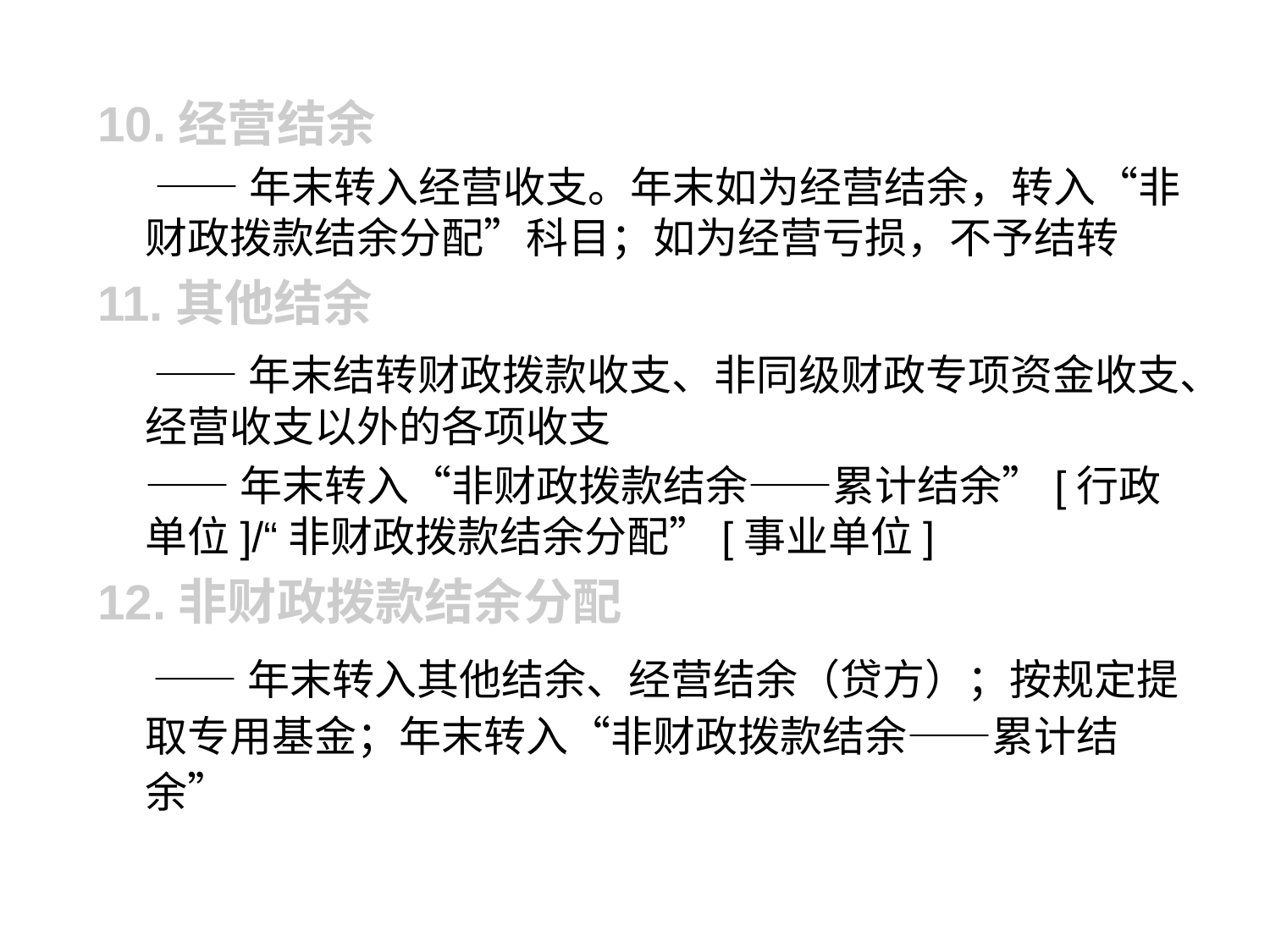

10.经营结余
      ——年末转入经营收支。年末如为经营结余，转入“非财政拨款结余分配”科目；如为经营亏损，不予结转
11.其他结余
     ——年末结转财政拨款收支、非同级财政专项资金收支、经营收支以外的各项收支
     ——年末转入“非财政拨款结余——累计结余”[行政单位]/“非财政拨款结余分配”[事业单位]
12.非财政拨款结余分配
     ——年末转入其他结余、经营结余（贷方）；按规定提取专用基金；年末转入“非财政拨款结余——累计结余”

193